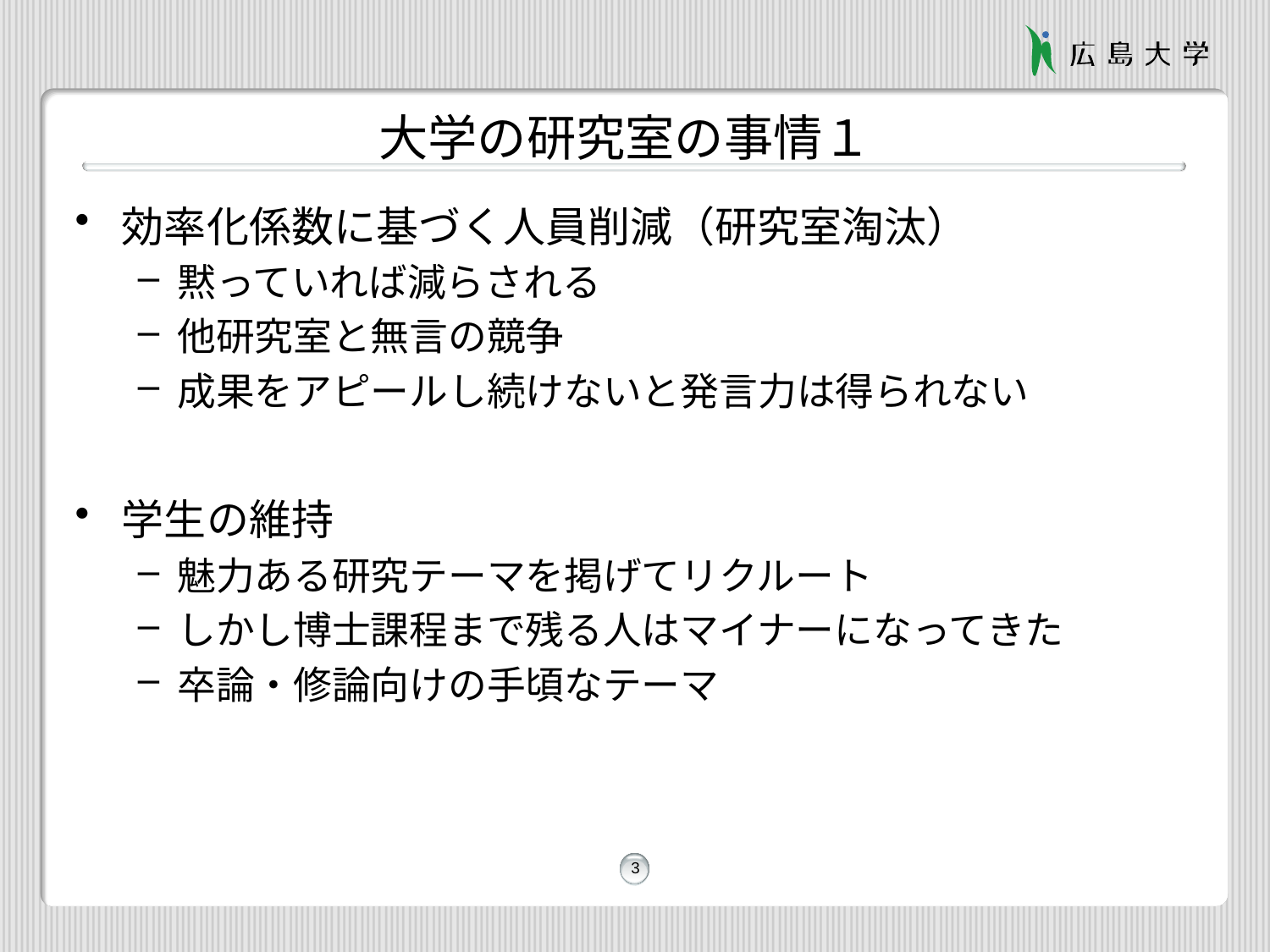

# 大学の研究室の事情１
効率化係数に基づく人員削減（研究室淘汰）
黙っていれば減らされる
他研究室と無言の競争
成果をアピールし続けないと発言力は得られない

学生の維持
魅力ある研究テーマを掲げてリクルート
しかし博士課程まで残る人はマイナーになってきた
卒論・修論向けの手頃なテーマ